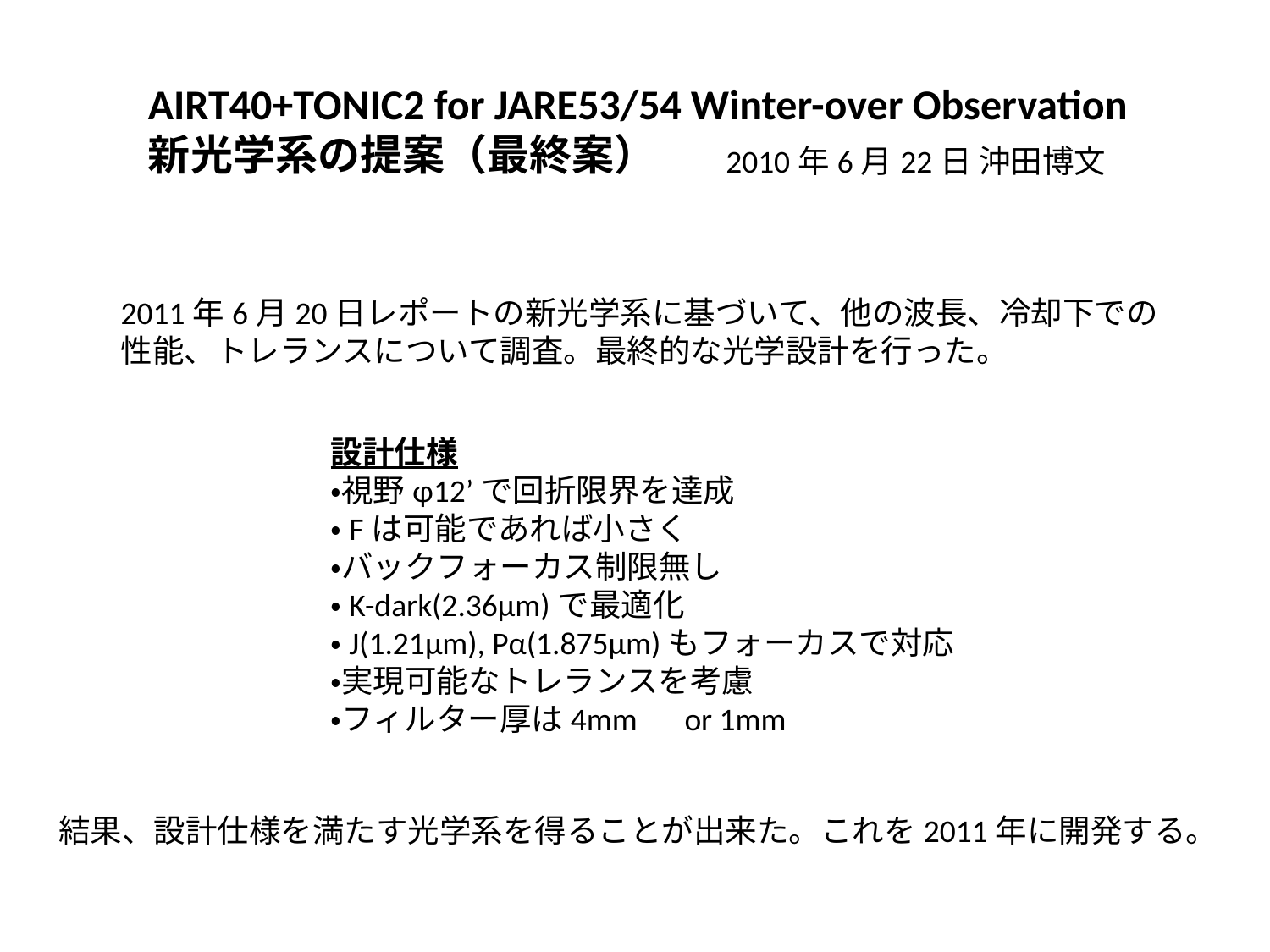

AIRT40+TONIC2 for JARE53/54 Winter-over Observation
新光学系の提案（最終案）
2010年6月22日 沖田博文
2011年6月20日レポートの新光学系に基づいて、他の波長、冷却下での性能、トレランスについて調査。最終的な光学設計を行った。
設計仕様
・視野φ12’で回折限界を達成
・Fは可能であれば小さく
・バックフォーカス制限無し
・K-dark(2.36μm)で最適化
・J(1.21μm), Pα(1.875μm)もフォーカスで対応
・実現可能なトレランスを考慮
・フィルター厚は4mm　or 1mm
結果、設計仕様を満たす光学系を得ることが出来た。これを2011年に開発する。